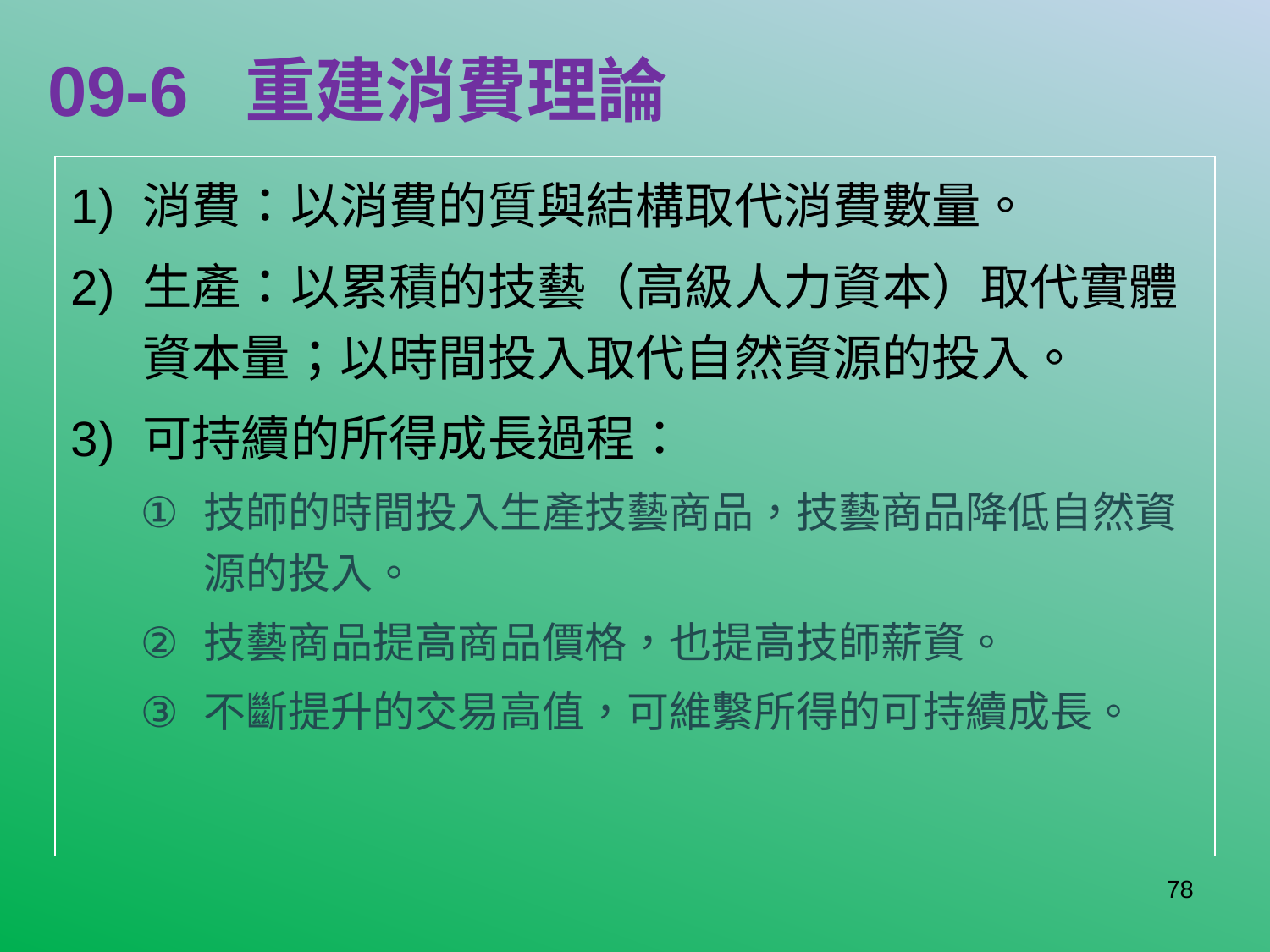

# 09-6  重建消費理論
消費：以消費的質與結構取代消費數量。
生產：以累積的技藝（高級人力資本）取代實體資本量；以時間投入取代自然資源的投入。
可持續的所得成長過程：
技師的時間投入生產技藝商品，技藝商品降低自然資源的投入。
技藝商品提高商品價格，也提高技師薪資。
不斷提升的交易高值，可維繫所得的可持續成長。
78